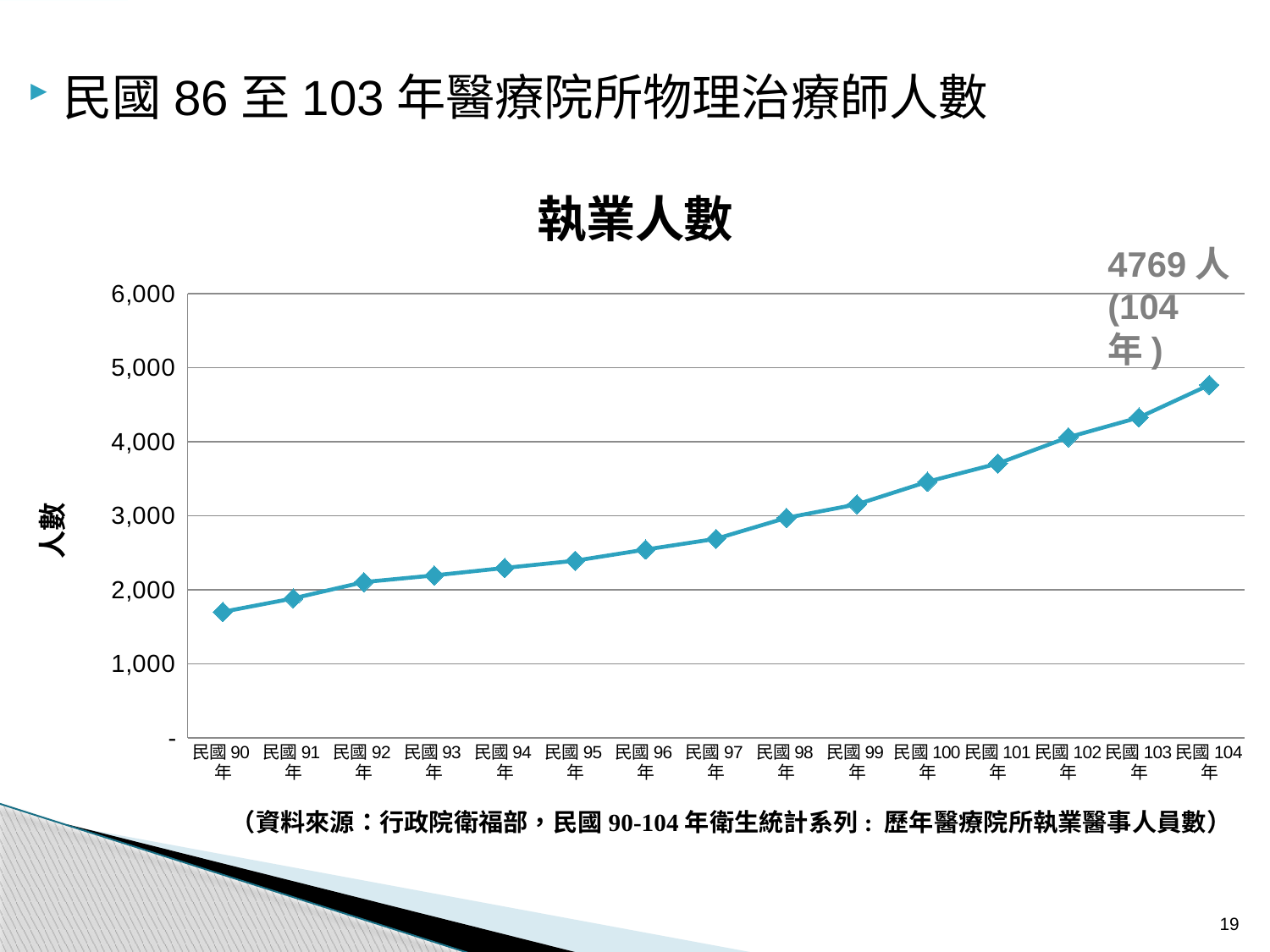

民國86至103年醫療院所物理治療師人數

### Chart: 執業人數

| Category | 執業人數 |
|---|---|
| 民國90年 | 1704.0 |
| 民國91年 | 1886.0 |
| 民國92年 | 2106.0 |
| 民國93年 | 2196.0 |
| 民國94年 | 2297.0 |
| 民國95年 | 2395.0 |
| 民國96年 | 2545.0 |
| 民國97年 | 2690.0 |
| 民國98年 | 2974.0 |
| 民國99年 | 3156.0 |
| 民國100年 | 3461.0 |
| 民國101年 | 3708.0 |
| 民國102年 | 4062.0 |
| 民國103年 | 4329.0 |
| 民國104年 | 4769.0 |
4769人
(104年)
（資料來源：行政院衛福部，民國90-104年衛生統計系列: 歷年醫療院所執業醫事人員數）

19